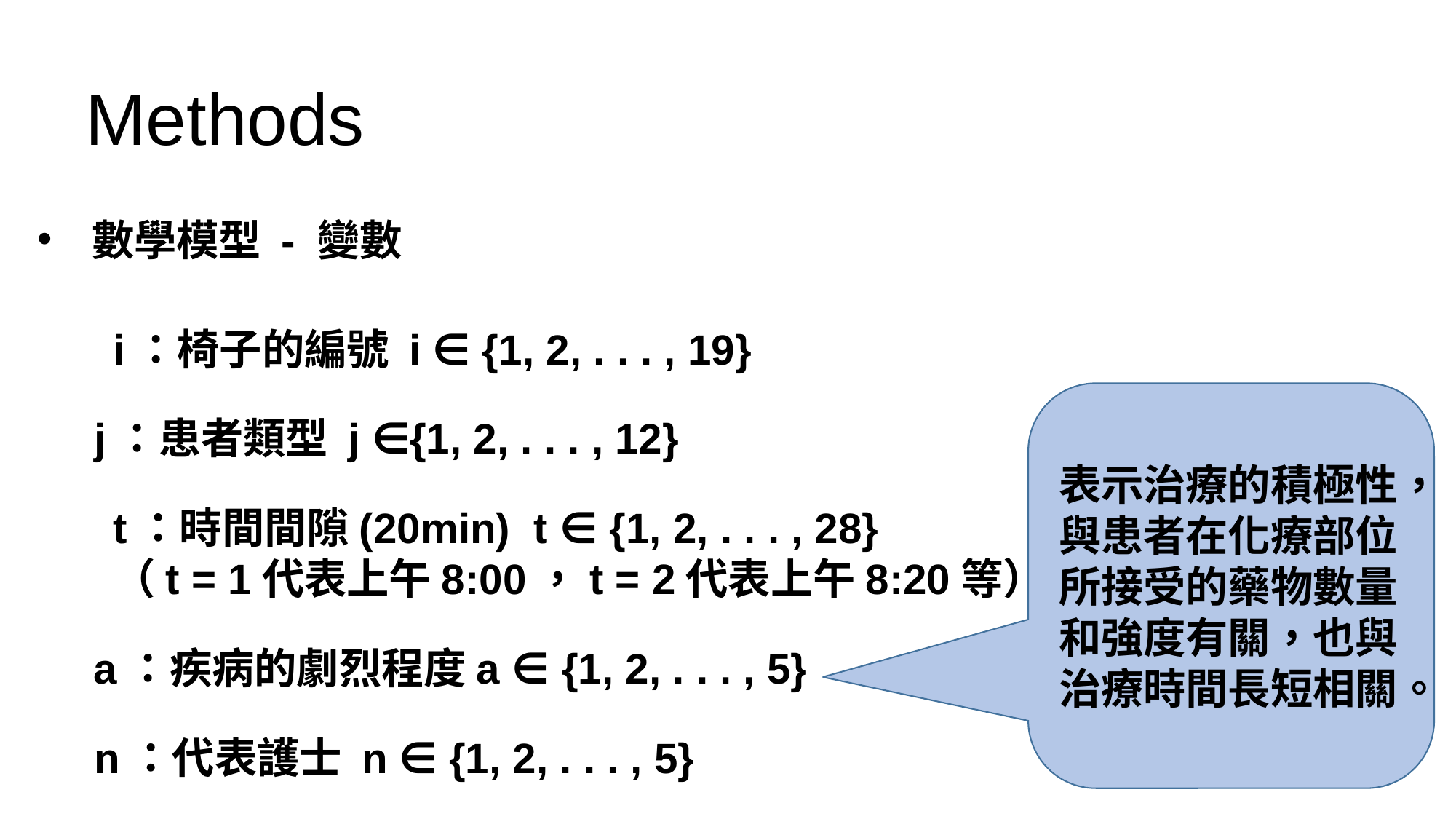

Methods
數學模型 - 變數
i：椅子的編號 i ∈ {1, 2, . . . , 19}
表示治療的積極性，與患者在化療部位所接受的藥物數量和強度有關，也與治療時間長短相關。
j：患者類型 j ∈{1, 2, . . . , 12}
t：時間間隙(20min)  t ∈ {1, 2, . . . , 28}
（t = 1代表上午8:00，t = 2代表上午8:20等）
a：疾病的劇烈程度a ∈ {1, 2, . . . , 5}
n：代表護士 n ∈ {1, 2, . . . , 5}